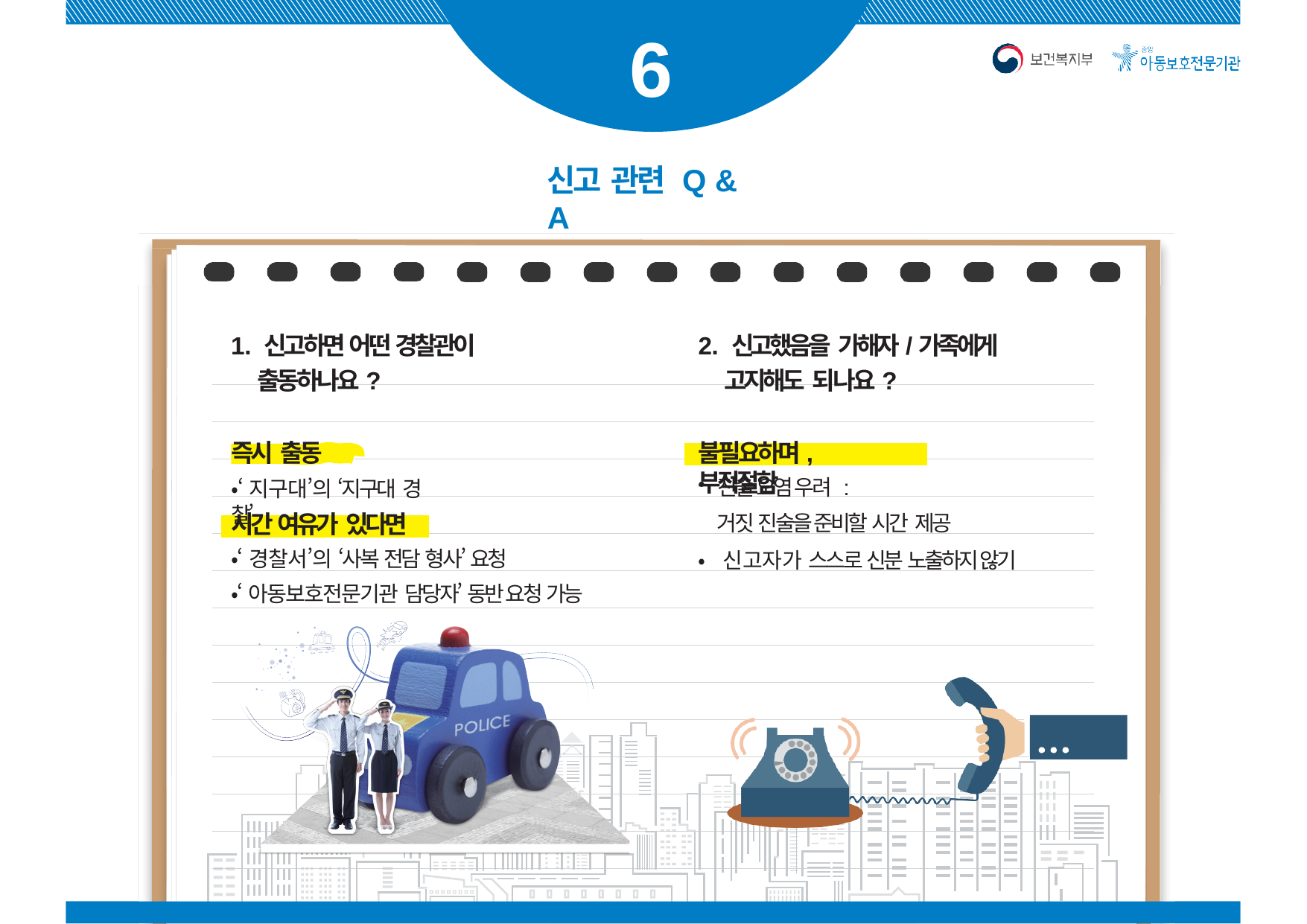

# 6

신고 관련 Q & A

1. 신고하면 어떤 경찰관이  출동하나요?
2. 신고했음을 가해자/가족에게  고지해도 되나요?

즉시 출동
불필요하며, 부적절함

진술 오염 우려 :
•‘지구대’의 ‘지구대 경찰’

시간 여유가 있다면
거짓 진술을 준비할 시간 제공

•‘경찰서’의 ‘사복 전담 형사’ 요청
•  신고자가 스스로 신분 노출하지 않기

•‘아동보호전문기관 담당자’ 동반 요청 가능